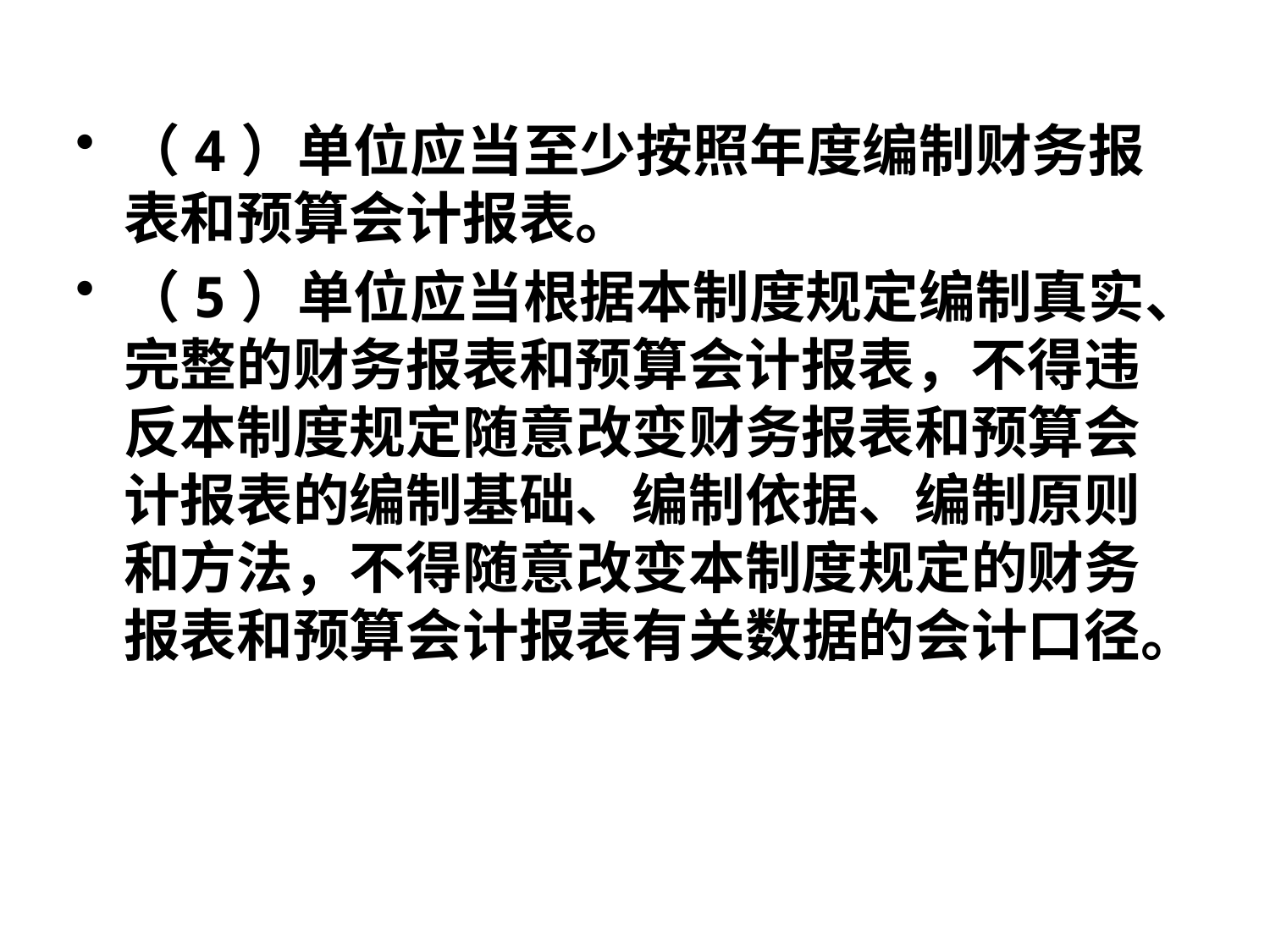

（4）单位应当至少按照年度编制财务报表和预算会计报表。
（5）单位应当根据本制度规定编制真实、完整的财务报表和预算会计报表，不得违反本制度规定随意改变财务报表和预算会计报表的编制基础、编制依据、编制原则和方法，不得随意改变本制度规定的财务报表和预算会计报表有关数据的会计口径。